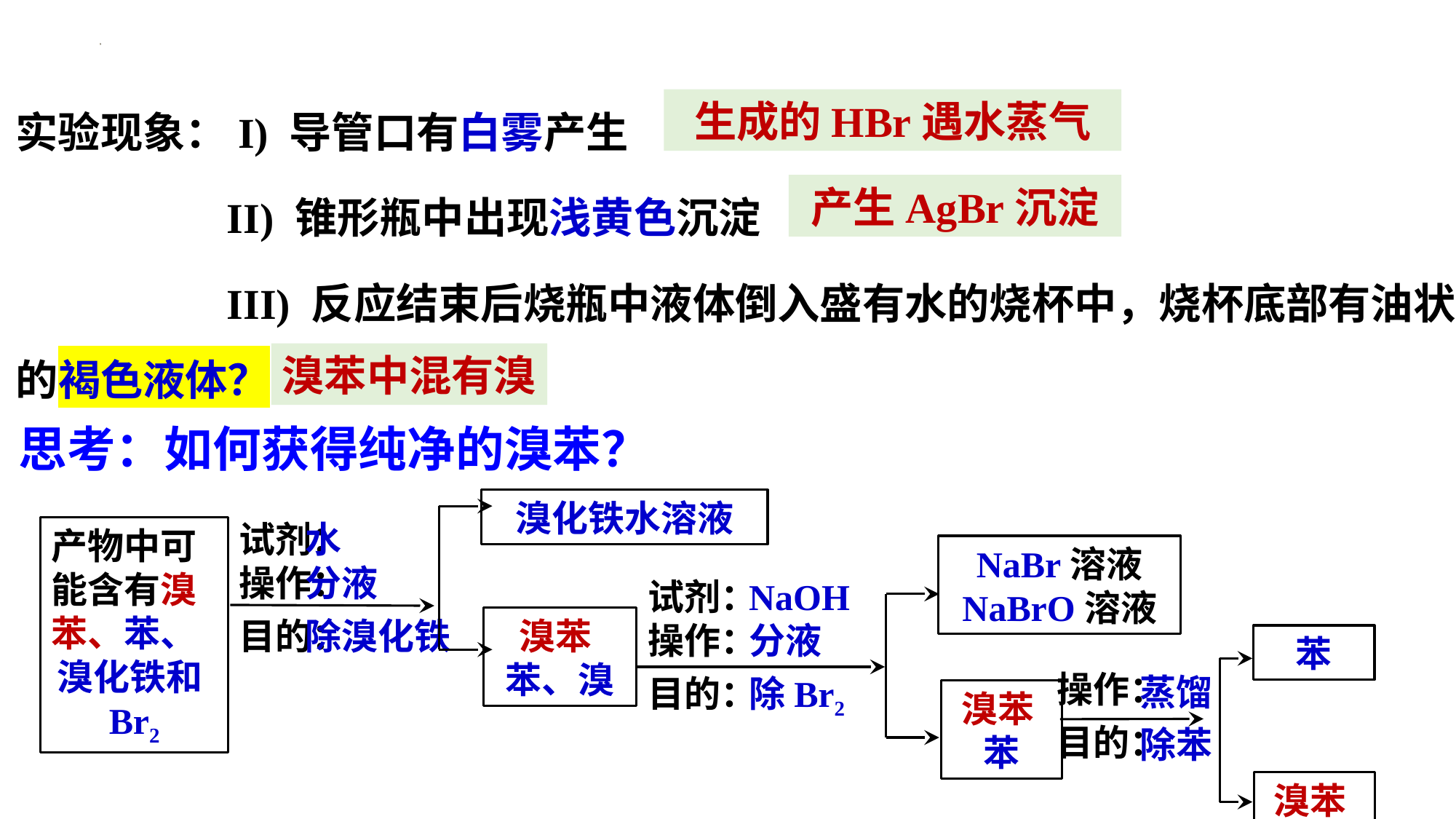

实验现象：I) 导管口有白雾产生
                    II) 锥形瓶中出现浅黄色沉淀
                    III) 反应结束后烧瓶中液体倒入盛有水的烧杯中，烧杯底部有油状的褐色液体？
生成的HBr遇水蒸气
产生AgBr沉淀
溴苯中混有溴
思考：如何获得纯净的溴苯？
溴化铁水溶液
水
分液
除溴化铁
试剂：
操作：
目的：
产物中可能含有溴苯、苯、
溴化铁和Br2
NaBr溶液
NaBrO溶液
NaOH
分液
除Br2
试剂：
操作：
目的：
溴苯
苯、溴
苯
操作：
目的：
蒸馏
除苯
溴苯
苯
溴苯